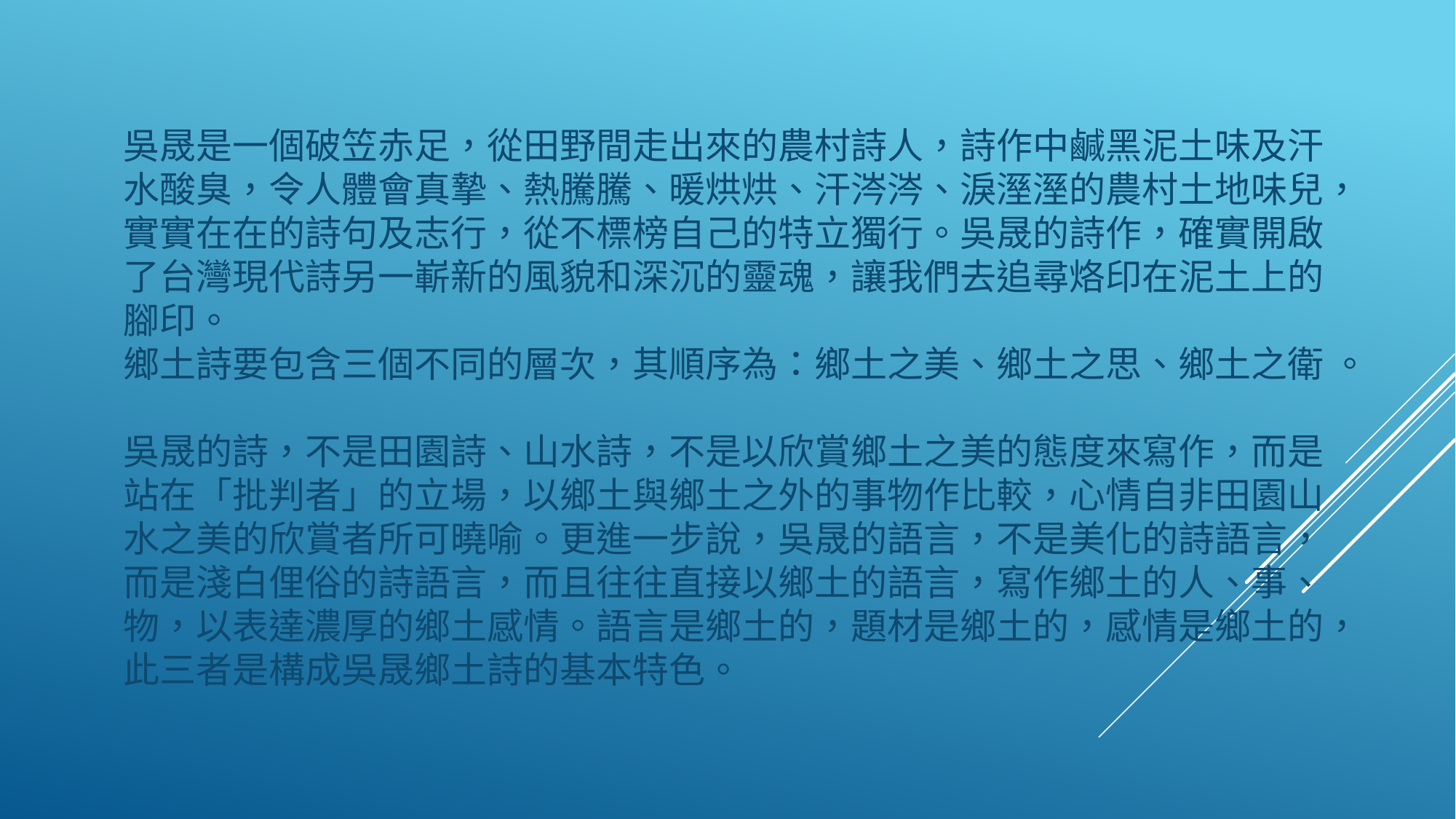

吳晟是一個破笠赤足，從田野間走出來的農村詩人，詩作中鹹黑泥土味及汗
水酸臭，令人體會真摯、熱騰騰、暖烘烘、汗涔涔、淚溼溼的農村土地味兒，實實在在的詩句及志行，從不標榜自己的特立獨行。吳晟的詩作，確實開啟了台灣現代詩另一嶄新的風貌和深沉的靈魂，讓我們去追尋烙印在泥土上的腳印。
鄉土詩要包含三個不同的層次，其順序為：鄉土之美、鄉土之思、鄉土之衛 。
吳晟的詩，不是田園詩、山水詩，不是以欣賞鄉土之美的態度來寫作，而是站在「批判者」的立場，以鄉土與鄉土之外的事物作比較，心情自非田園山水之美的欣賞者所可曉喻。更進一步說，吳晟的語言，不是美化的詩語言，而是淺白俚俗的詩語言，而且往往直接以鄉土的語言，寫作鄉土的人、事、物，以表達濃厚的鄉土感情。語言是鄉土的，題材是鄉土的，感情是鄉土的，此三者是構成吳晟鄉土詩的基本特色。